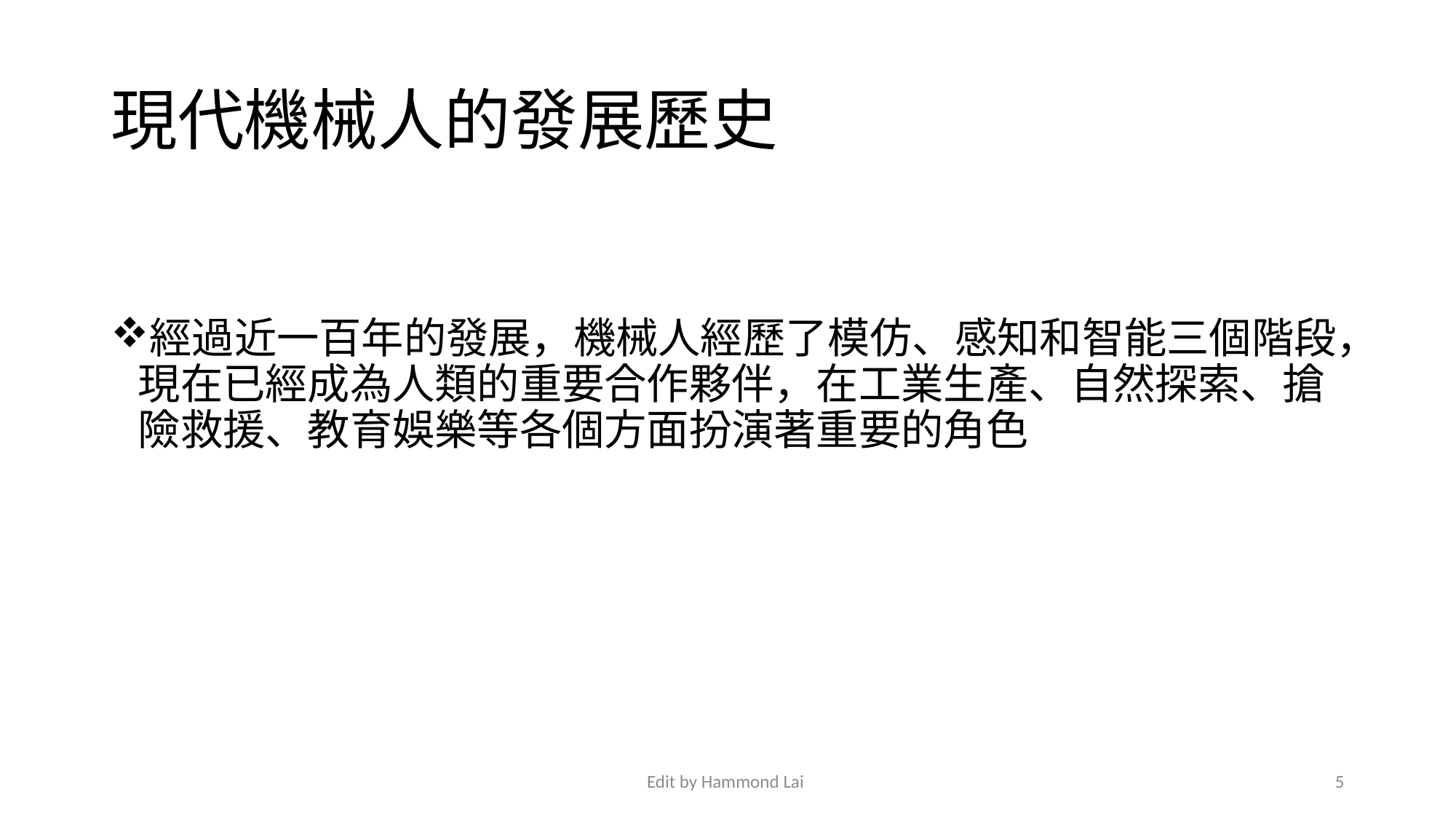

# 現代機械人的發展歷史
經過近一百年的發展，機械人經歷了模仿、感知和智能三個階段，現在已經成為人類的重要合作夥伴，在工業生產、自然探索、搶險救援、教育娛樂等各個方面扮演著重要的角色
Edit by Hammond Lai
5